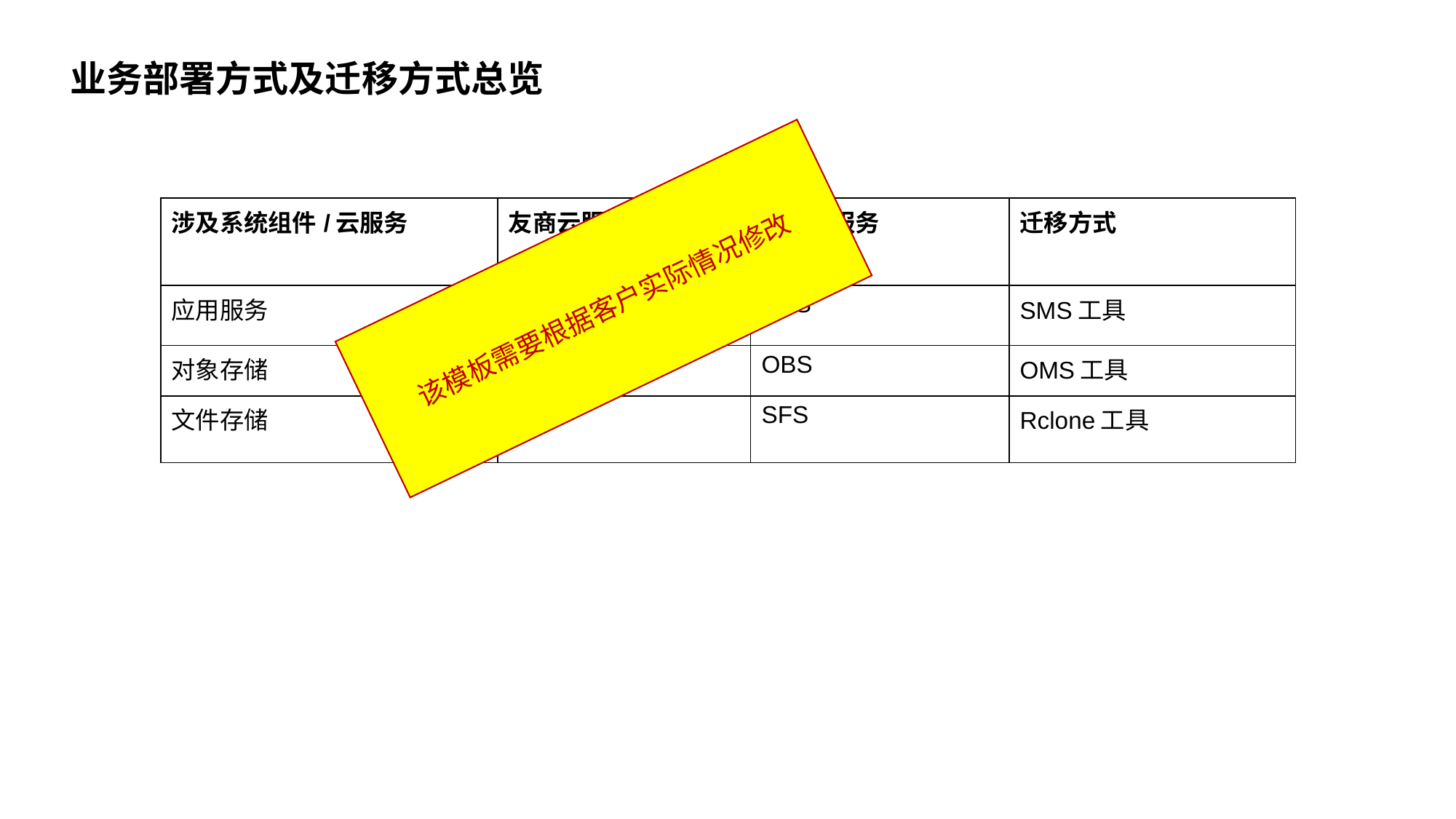

业务部署方式及迁移方式总览

| 涉及系统组件/云服务 | 友商云服务 | HW云服务 | 迁移方式 |
| --- | --- | --- | --- |
| 应用服务 | ECS | ECS | SMS工具 |
| 对象存储 | OSS | OBS | OMS工具 |
| 文件存储 | NAS | SFS | Rclone工具 |
该模板需要根据客户实际情况修改